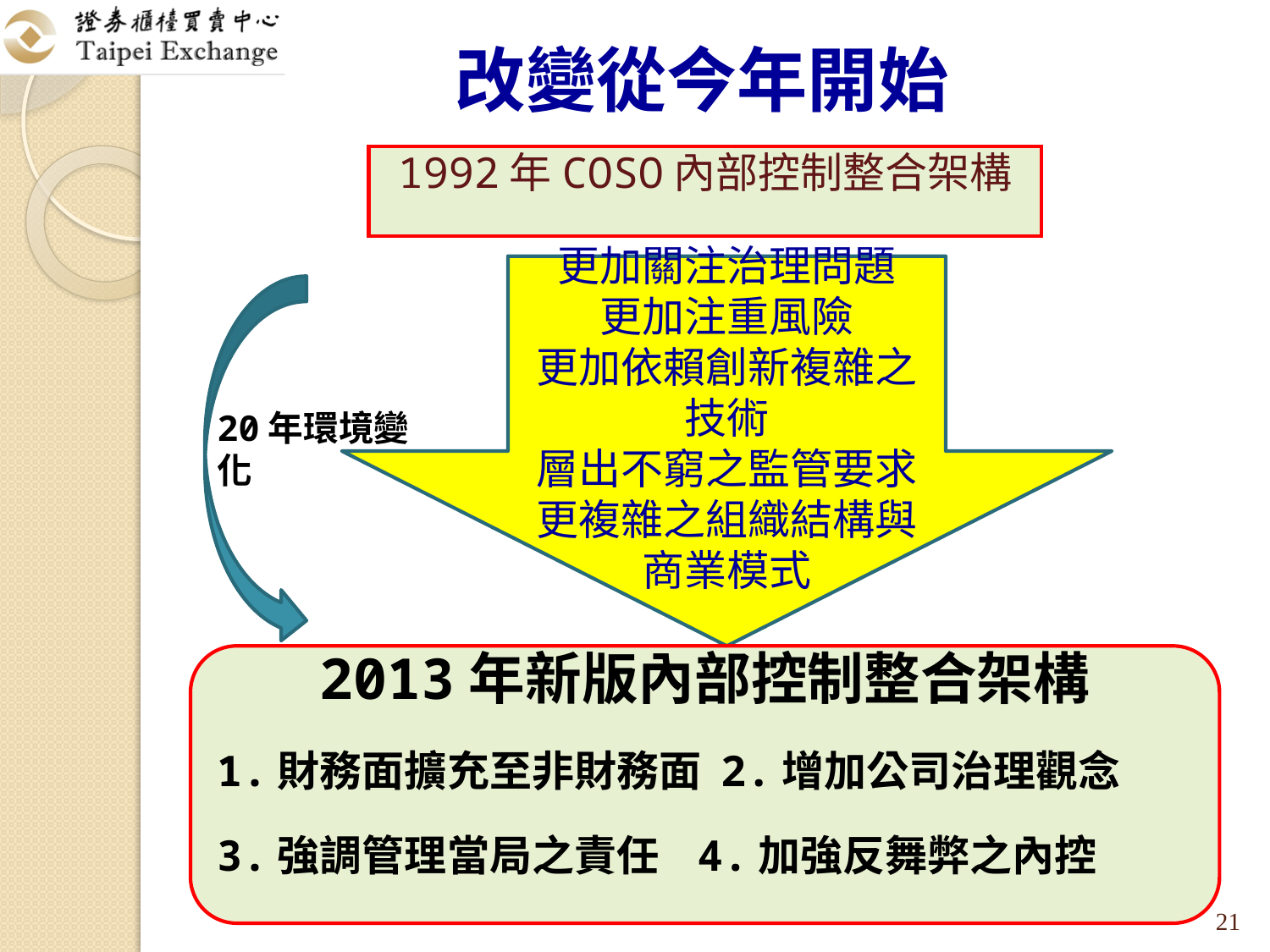

# 改變從今年開始
1992年COSO內部控制整合架構

更加關注治理問題
更加注重風險
更加依賴創新複雜之技術
層出不窮之監管要求
更複雜之組織結構與商業模式

20年環境變化
2013年新版內部控制整合架構
1.財務面擴充至非財務面 2.增加公司治理觀念
3.強調管理當局之責任   4.加強反舞弊之內控
21